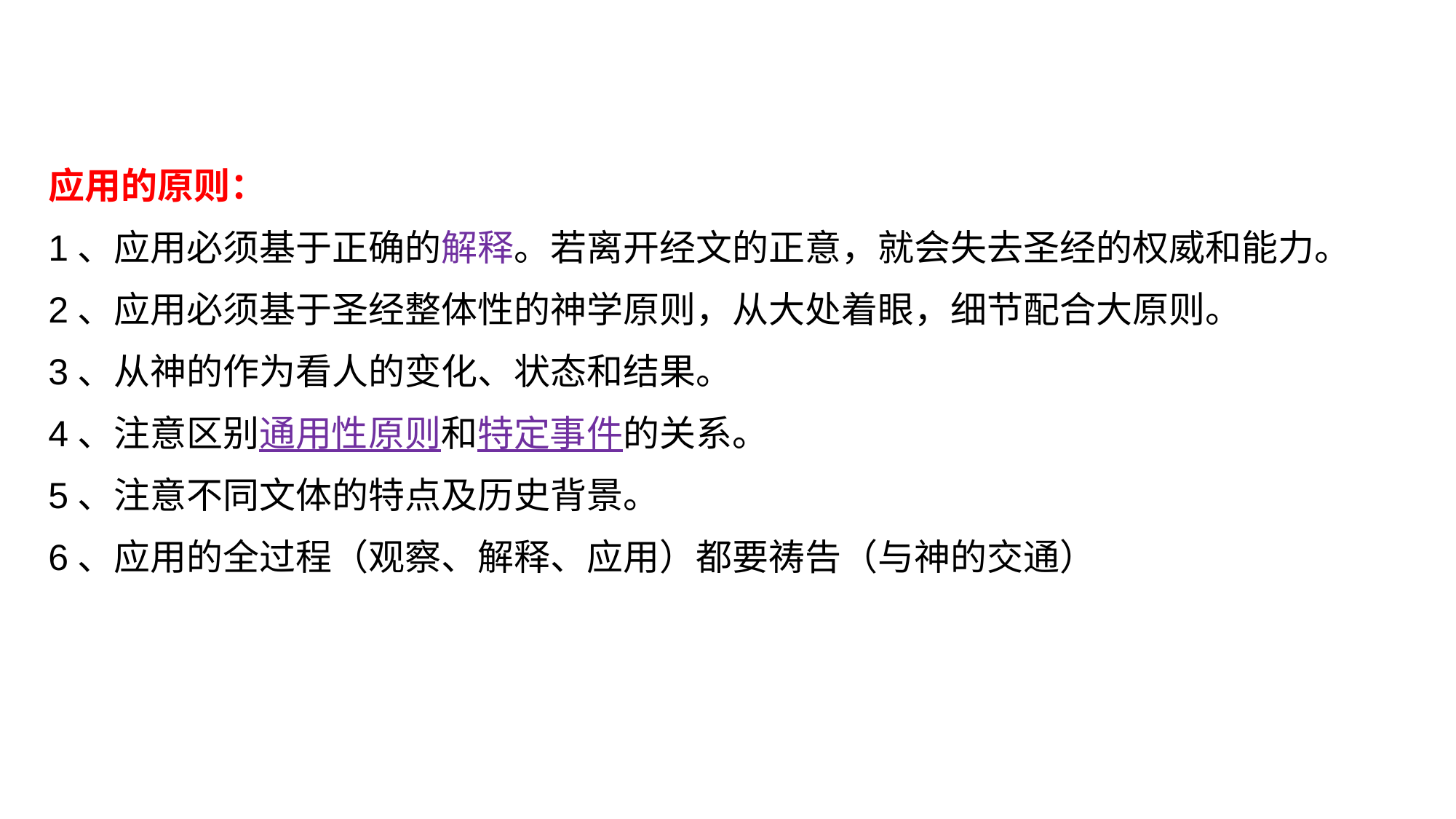

应用的原则：
1、应用必须基于正确的解释。若离开经文的正意，就会失去圣经的权威和能力。
2、应用必须基于圣经整体性的神学原则，从大处着眼，细节配合大原则。
3、从神的作为看人的变化、状态和结果。
4、注意区别通用性原则和特定事件的关系。
5、注意不同文体的特点及历史背景。
6、应用的全过程（观察、解释、应用）都要祷告（与神的交通）